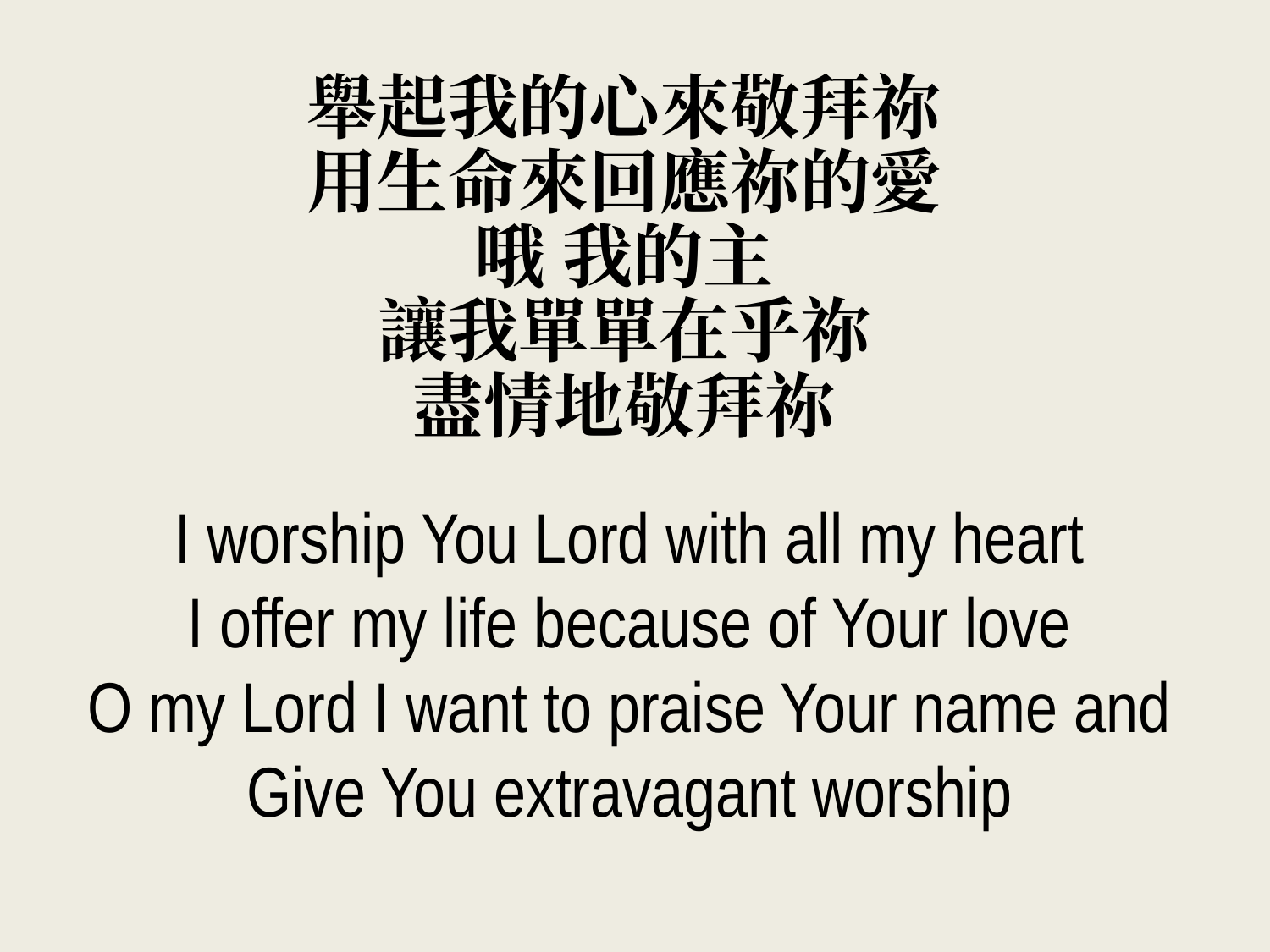

舉起我的心來敬拜祢
用生命來回應祢的愛
哦 我的主
讓我單單在乎祢
盡情地敬拜祢
I worship You Lord with all my heart
I offer my life because of Your love
O my Lord I want to praise Your name and
Give You extravagant worship